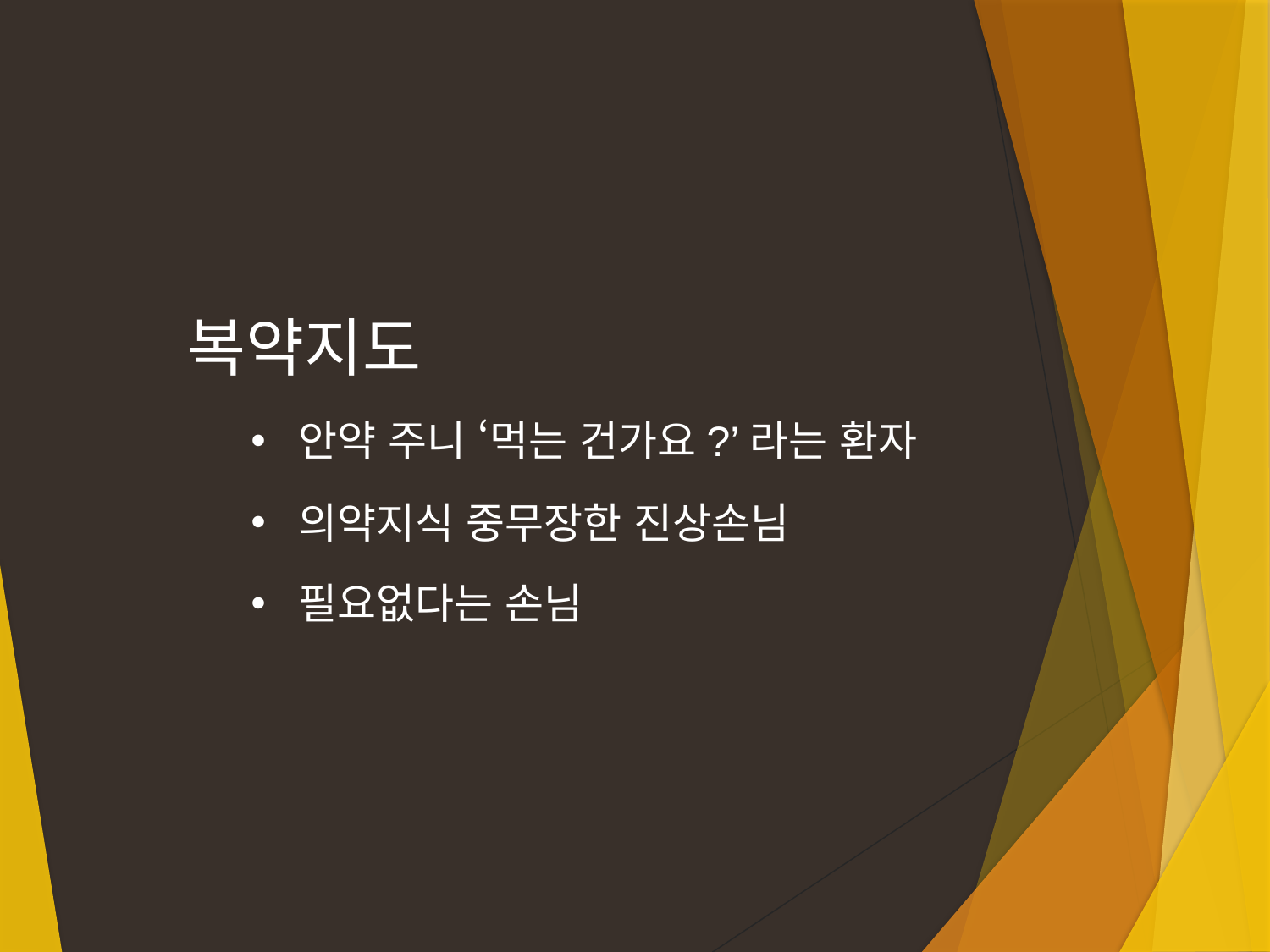

복약지도
안약 주니 ‘먹는 건가요?’라는 환자
의약지식 중무장한 진상손님
필요없다는 손님